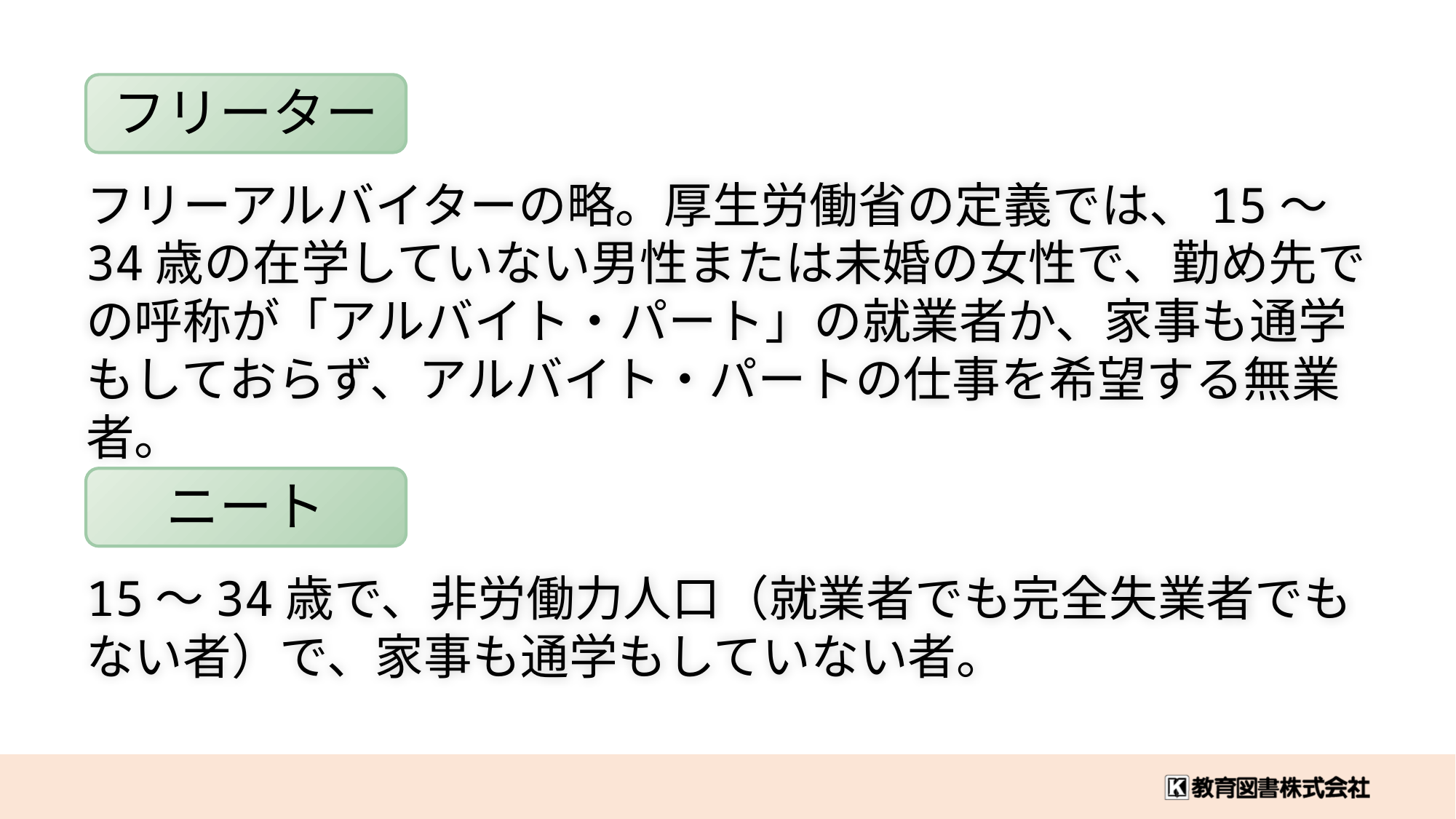

フリーター
フリーアルバイターの略。厚生労働省の定義では、15〜34歳の在学していない男性または未婚の女性で、勤め先での呼称が「アルバイト・パート」の就業者か、家事も通学もしておらず、アルバイト・パートの仕事を希望する無業者。
ニート
15〜34歳で、非労働力人口（就業者でも完全失業者でもない者）で、家事も通学もしていない者。